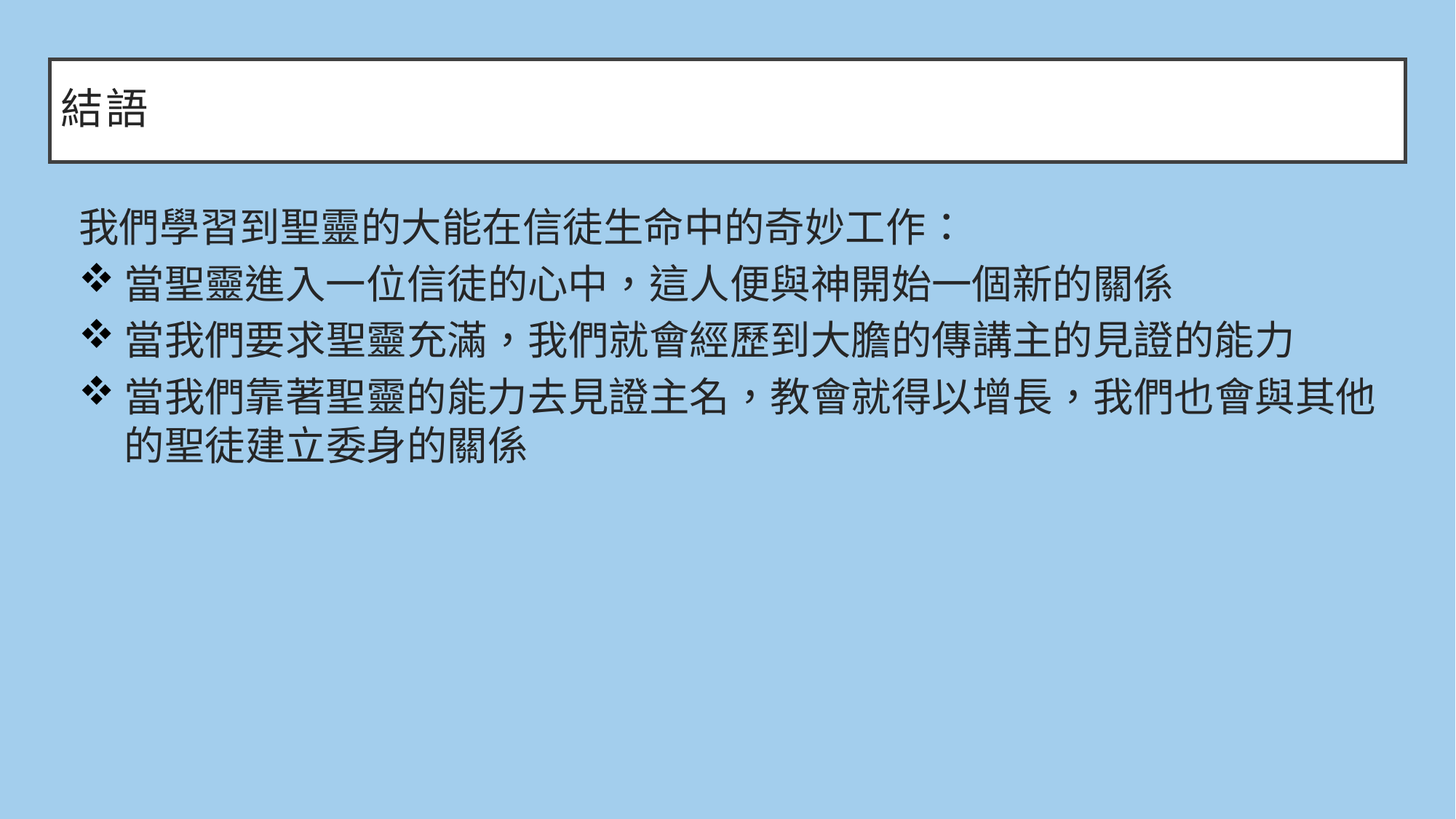

# 結語
我們學習到聖靈的大能在信徒生命中的奇妙工作：
當聖靈進入一位信徒的心中，這人便與神開始一個新的關係
當我們要求聖靈充滿，我們就會經歷到大膽的傳講主的見證的能力
當我們靠著聖靈的能力去見證主名，教會就得以增長，我們也會與其他的聖徒建立委身的關係